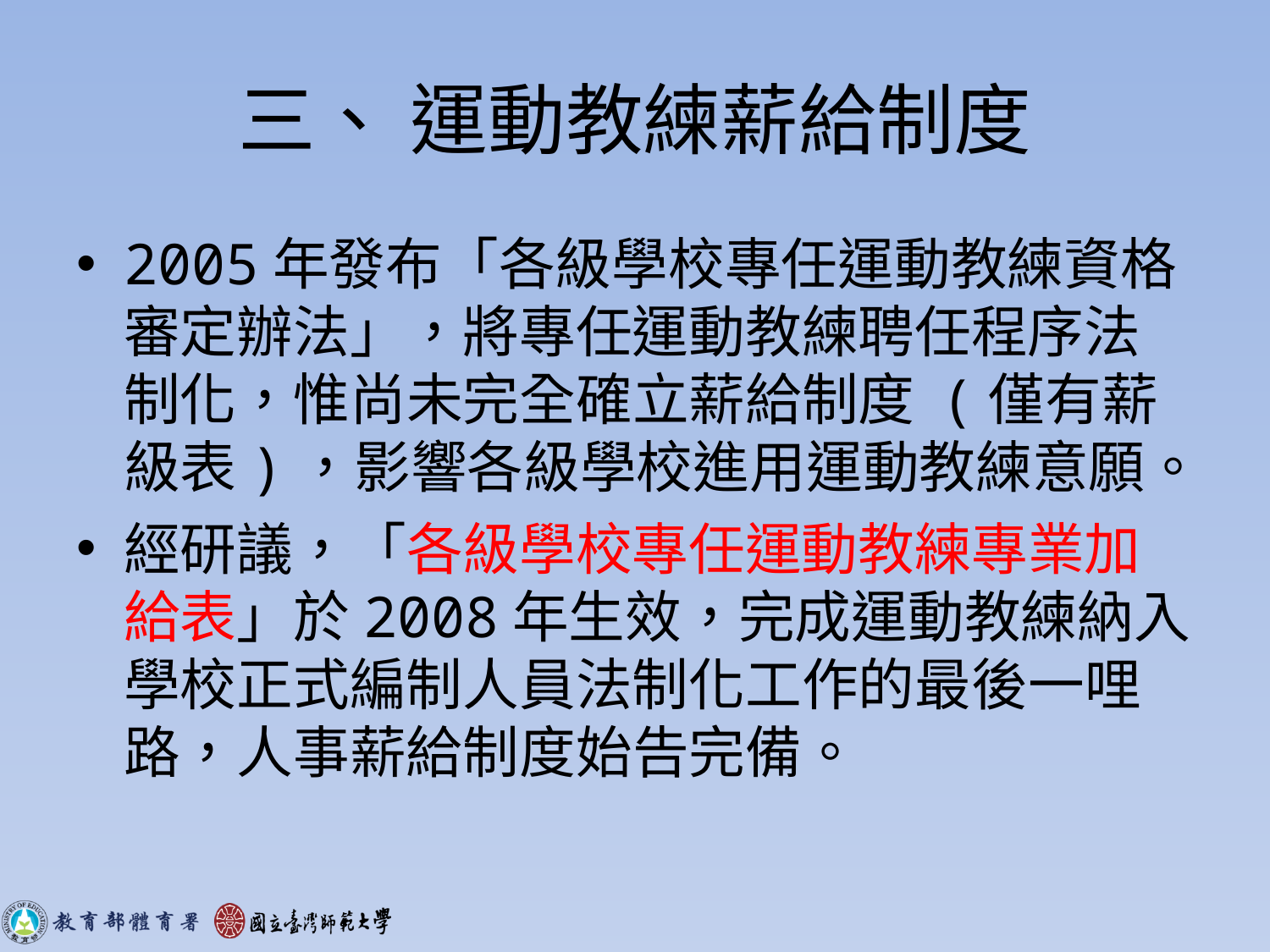

# 三、 運動教練薪給制度
2005年發布「各級學校專任運動教練資格審定辦法」，將專任運動教練聘任程序法制化，惟尚未完全確立薪給制度 (僅有薪級表)，影響各級學校進用運動教練意願。
經研議，「各級學校專任運動教練專業加給表」於2008年生效，完成運動教練納入學校正式編制人員法制化工作的最後一哩路，人事薪給制度始告完備。